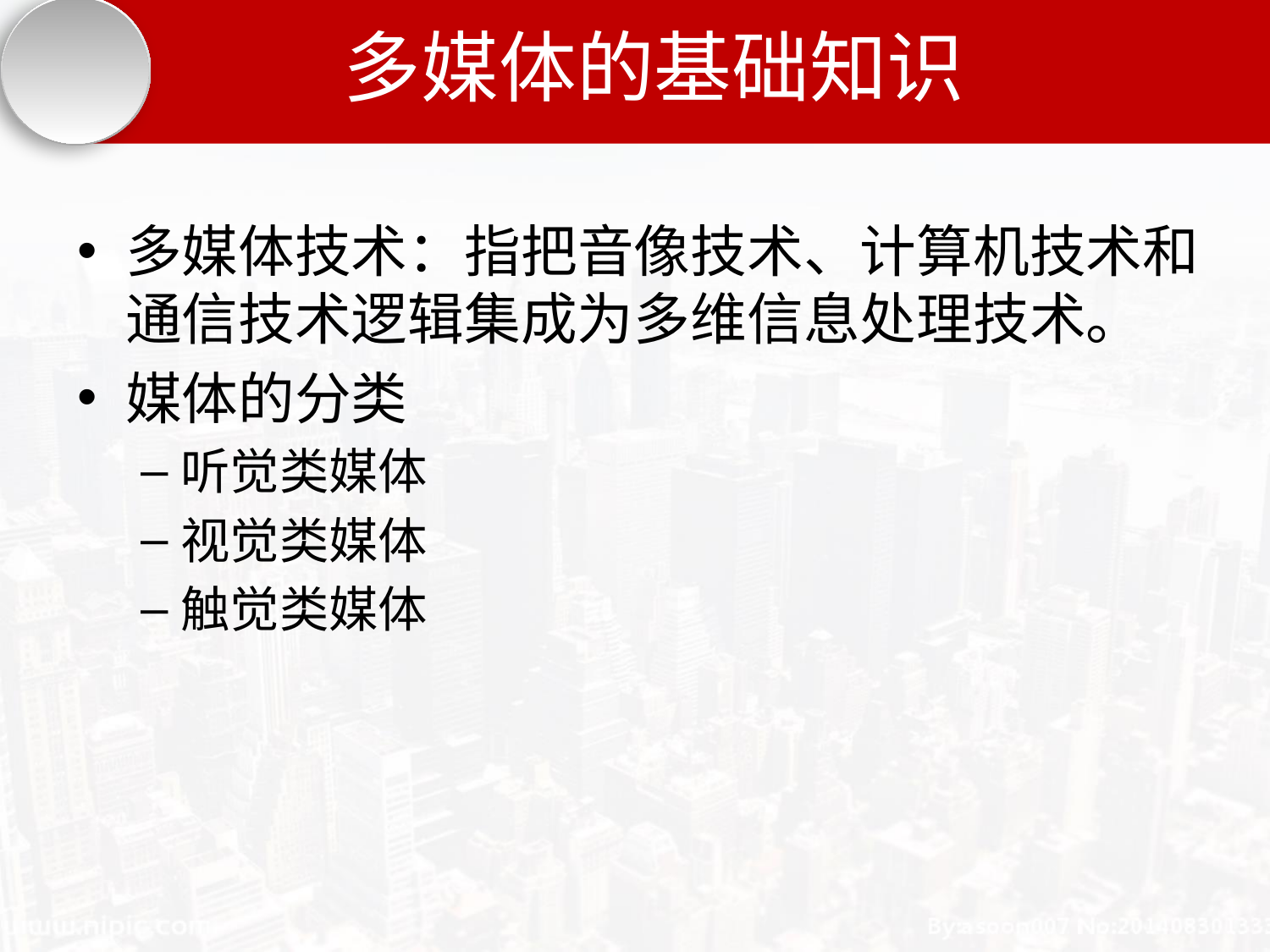

# 多媒体的基础知识
多媒体技术：指把音像技术、计算机技术和通信技术逻辑集成为多维信息处理技术。
媒体的分类
听觉类媒体
视觉类媒体
触觉类媒体
69